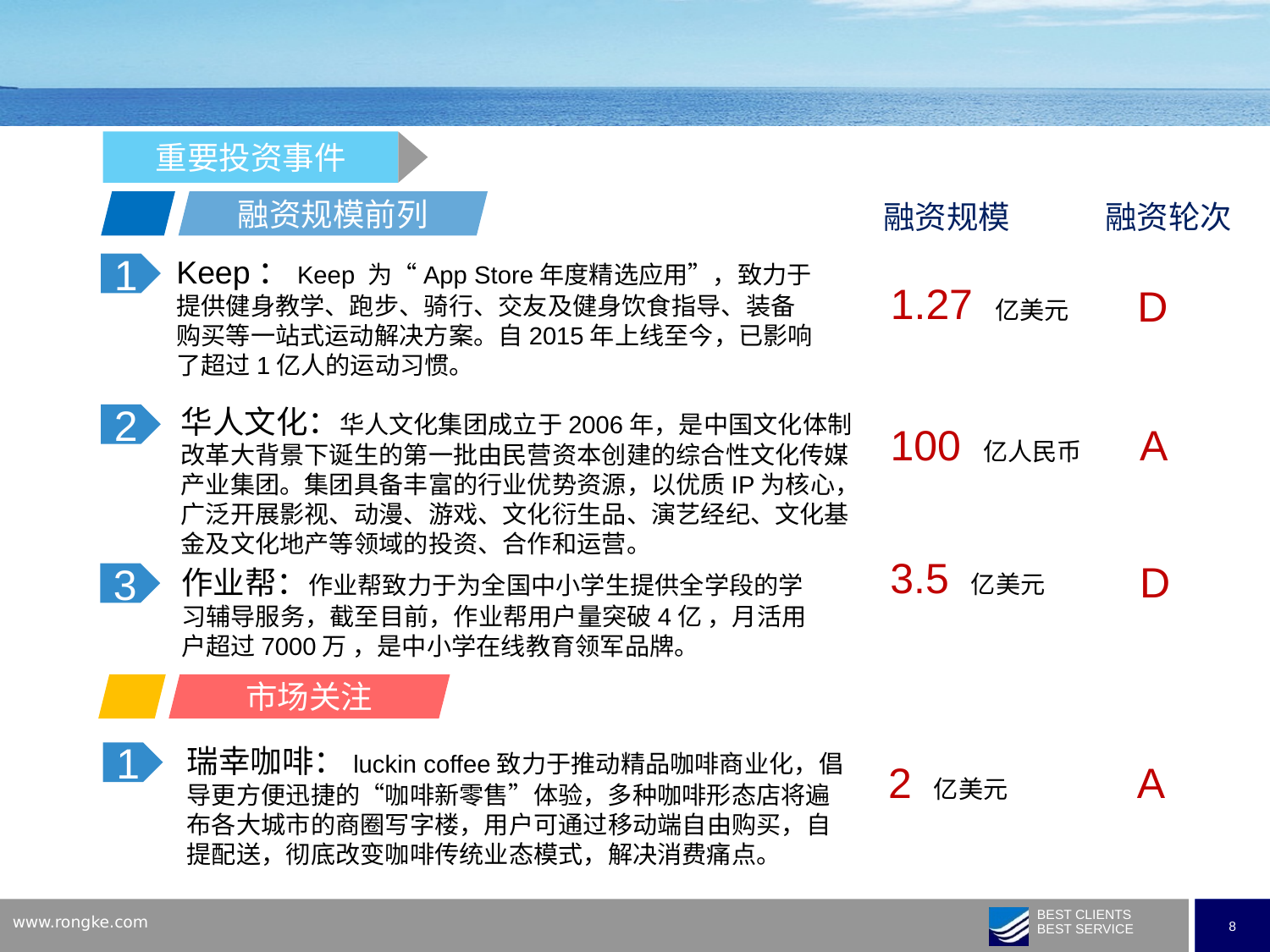

重要投资事件

融资规模前列
融资规模
融资轮次
Keep：Keep 为“App Store年度精选应用”，致力于提供健身教学、跑步、骑行、交友及健身饮食指导、装备购买等一站式运动解决方案。自2015年上线至今，已影响了超过1亿人的运动习惯。
1
1.27 亿美元
D
华人文化：华人文化集团成立于2006年，是中国文化体制改革大背景下诞生的第一批由民营资本创建的综合性文化传媒产业集团。集团具备丰富的行业优势资源，以优质IP为核心，广泛开展影视、动漫、游戏、文化衍生品、演艺经纪、文化基金及文化地产等领域的投资、合作和运营。
2
100 亿人民币
A
3.5 亿美元
D
作业帮：作业帮致力于为全国中小学生提供全学段的学习辅导服务，截至目前，作业帮用户量突破4亿 ，月活用户超过7000万 ，是中小学在线教育领军品牌。
3

市场关注
瑞幸咖啡：luckin coffee致力于推动精品咖啡商业化，倡导更方便迅捷的“咖啡新零售”体验，多种咖啡形态店将遍布各大城市的商圈写字楼，用户可通过移动端自由购买，自提配送，彻底改变咖啡传统业态模式，解决消费痛点。
1
A
2 亿美元